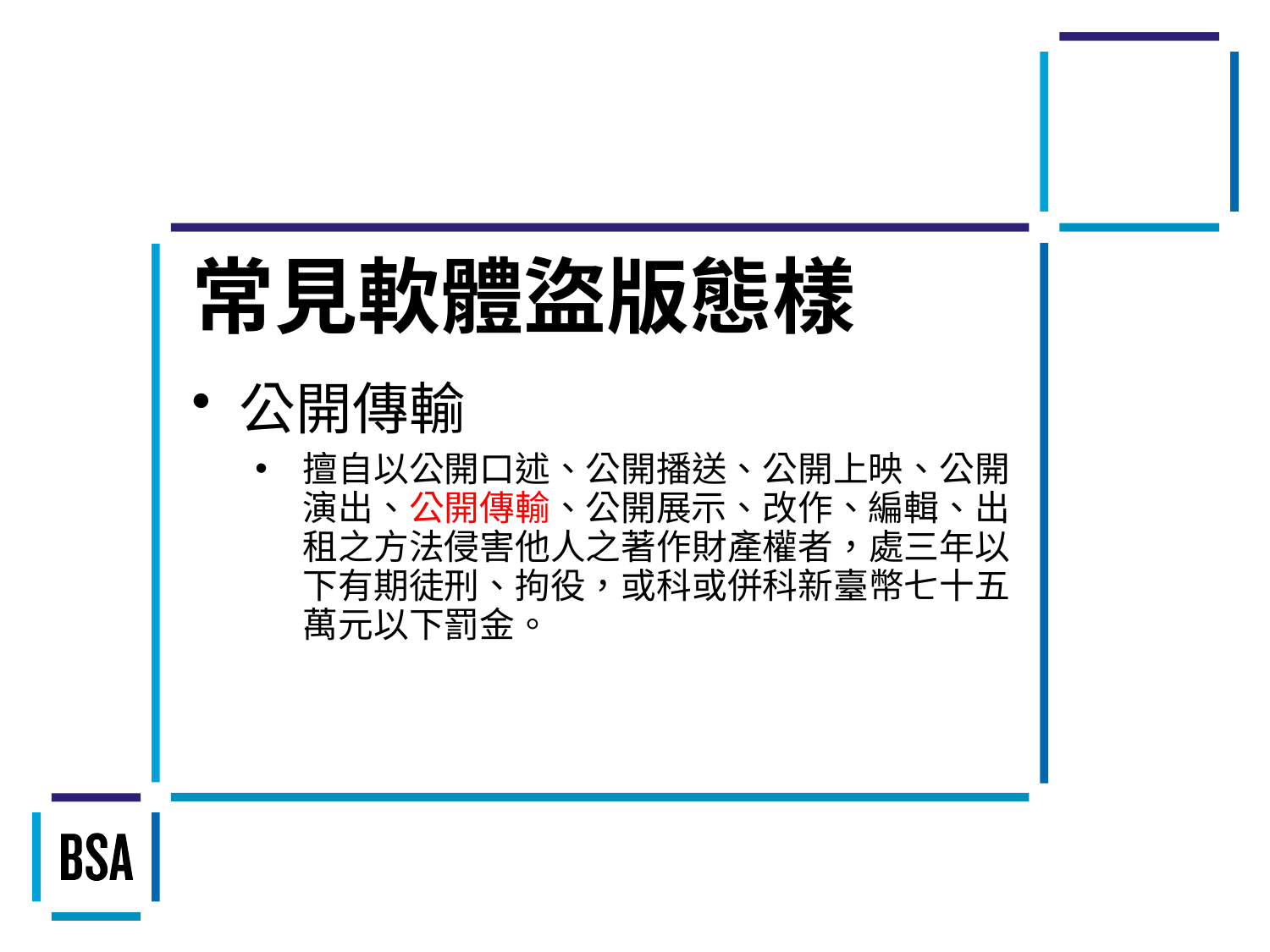

# 常見軟體盜版態樣
公開傳輸
擅自以公開口述、公開播送、公開上映、公開演出、公開傳輸、公開展示、改作、編輯、出租之方法侵害他人之著作財產權者，處三年以下有期徒刑、拘役，或科或併科新臺幣七十五萬元以下罰金。